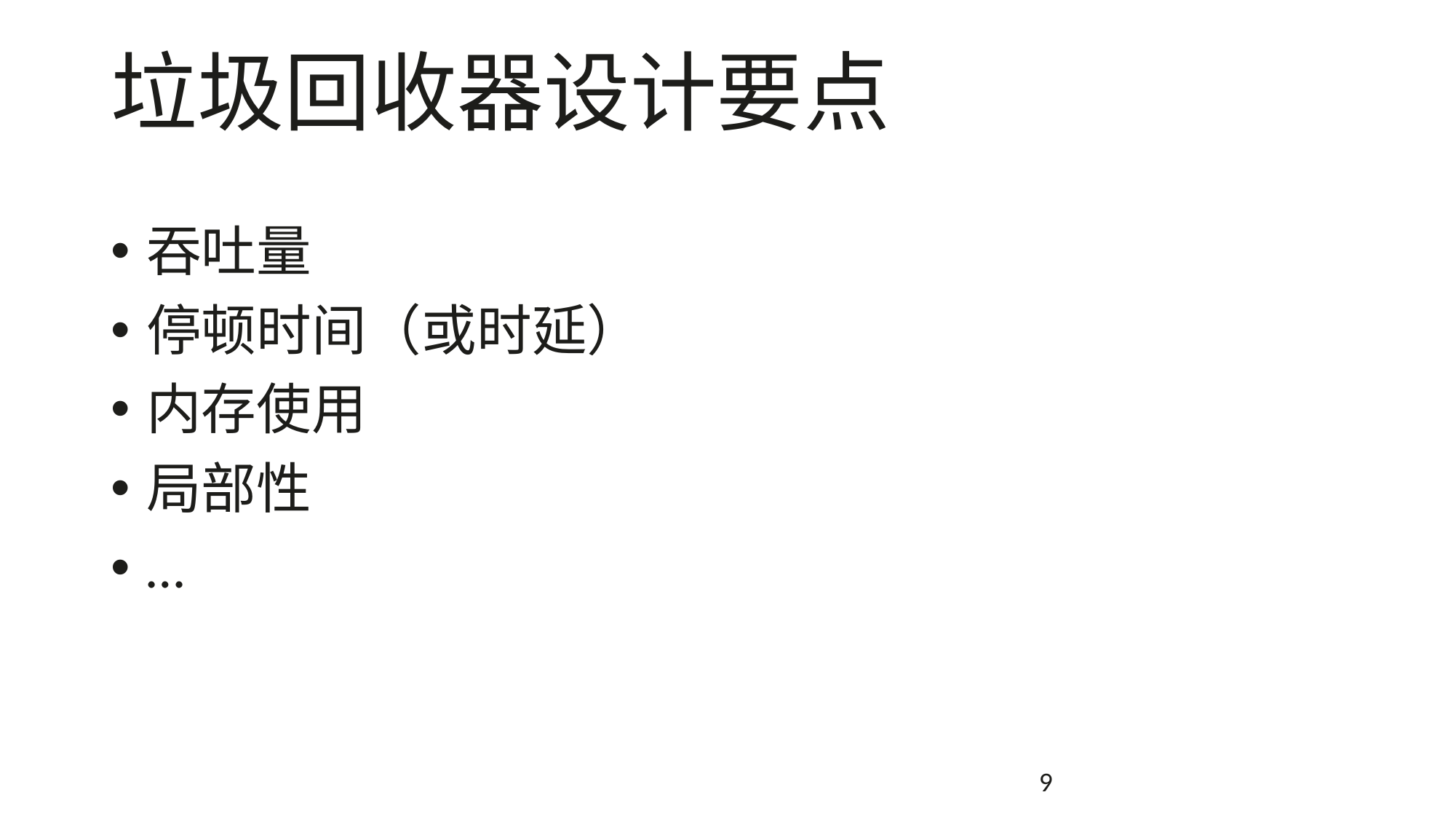

# 垃圾回收器设计要点
吞吐量
停顿时间（或时延）
内存使用
局部性
…

9